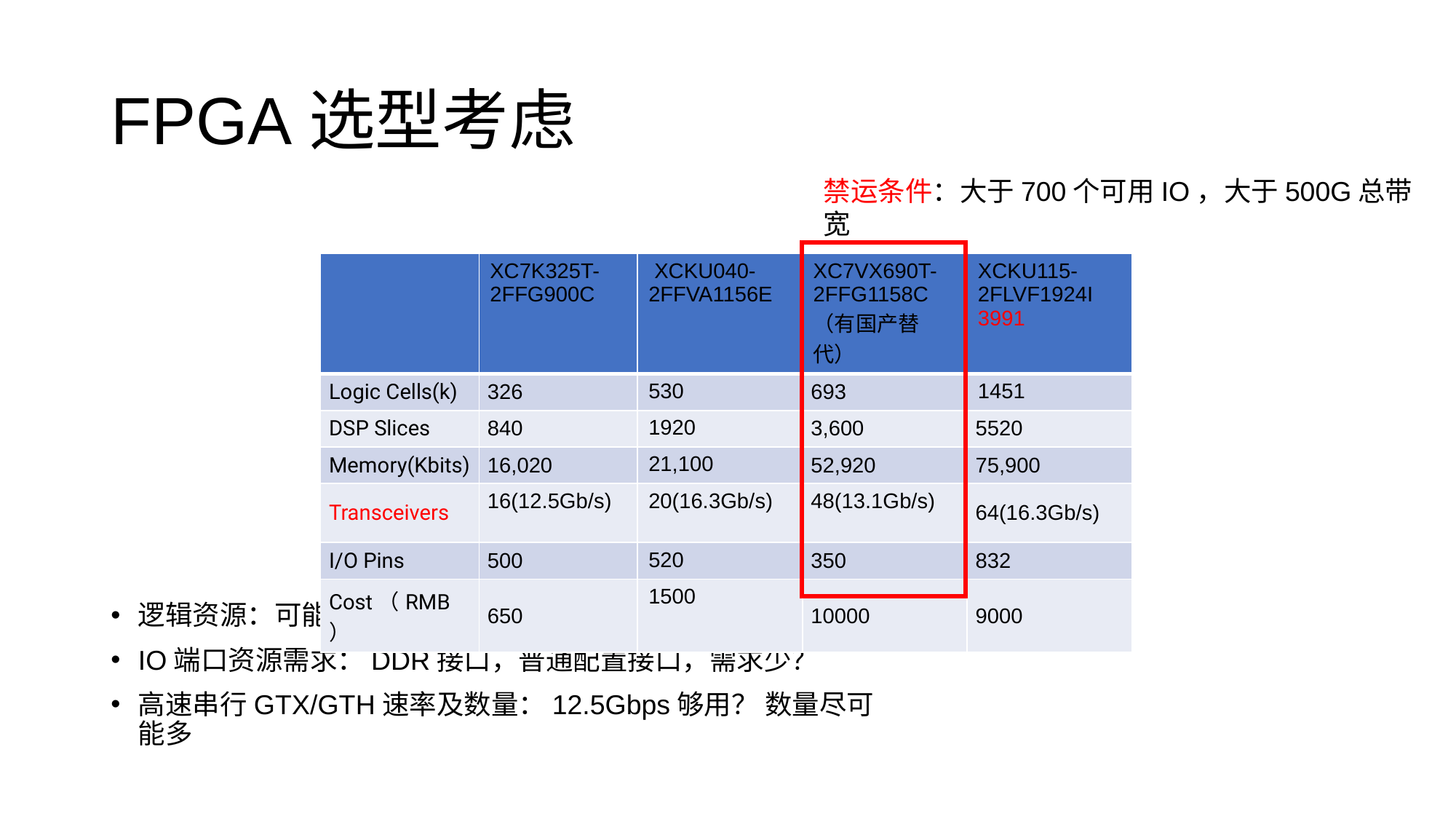

# FPGA选型考虑
禁运条件：大于700个可用IO，大于500G总带宽

|  | XC7K325T-2FFG900C | XCKU040-2FFVA1156E | XC7VX690T-2FFG1158C（有国产替代） | XCKU115-2FLVF1924I 3991 |
| --- | --- | --- | --- | --- |
| Logic Cells(k) | 326 | 530 | 693 | 1451 |
| DSP Slices | 840 | 1920 | 3,600 | 5520 |
| Memory(Kbits) | 16,020 | 21,100 | 52,920 | 75,900 |
| Transceivers | 16(12.5Gb/s) | 20(16.3Gb/s) | 48(13.1Gb/s) | 64(16.3Gb/s) |
| I/O Pins | 500 | 520 | 350 | 832 |
| Cost（RMB） | 650 | 1500 | 10000 | 9000 |
逻辑资源：可能会有的初步信号处理需求
IO端口资源需求：DDR接口，普通配置接口，需求少？
高速串行GTX/GTH速率及数量：12.5Gbps够用？ 数量尽可能多